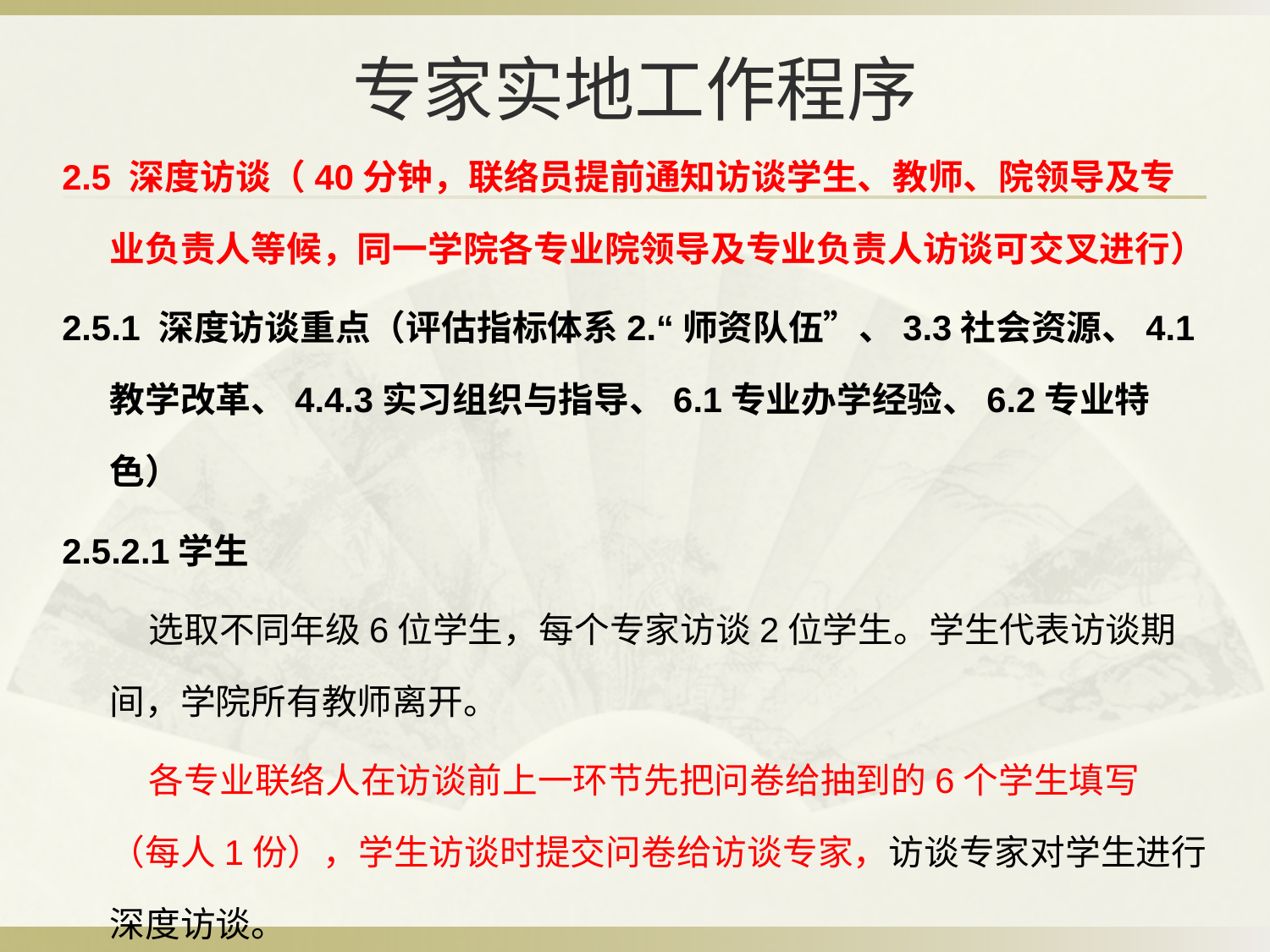

# 专家实地工作程序
2.5 深度访谈（40分钟，联络员提前通知访谈学生、教师、院领导及专业负责人等候，同一学院各专业院领导及专业负责人访谈可交叉进行）
2.5.1 深度访谈重点（评估指标体系2.“师资队伍”、3.3社会资源、4.1教学改革、4.4.3实习组织与指导、6.1专业办学经验、6.2专业特色）
2.5.2.1学生
          选取不同年级6位学生，每个专家访谈2位学生。学生代表访谈期间，学院所有教师离开。
          各专业联络人在访谈前上一环节先把问卷给抽到的6个学生填写（每人1份），学生访谈时提交问卷给访谈专家，访谈专家对学生进行深度访谈。